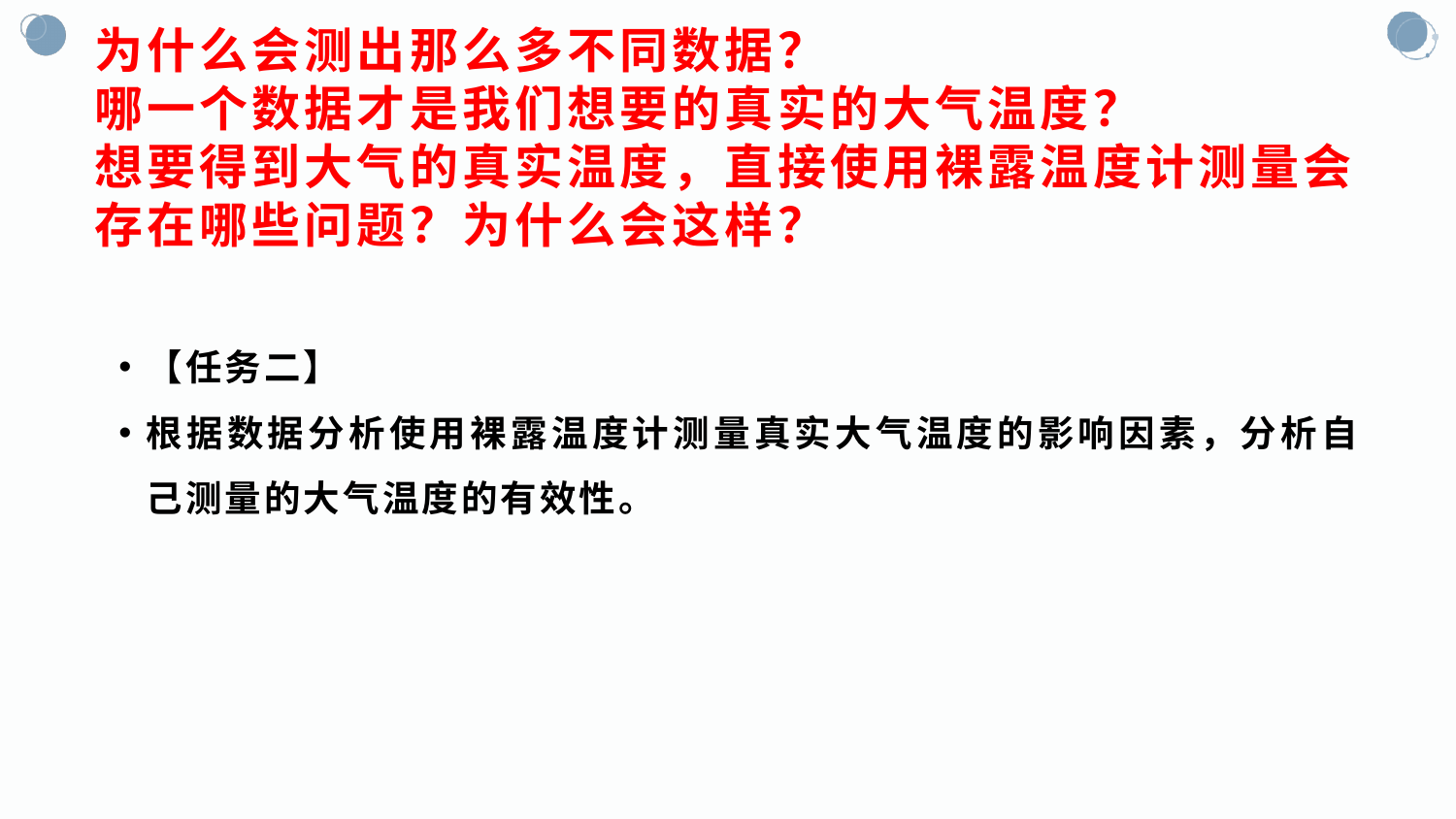

# 为什么会测出那么多不同数据？ 哪一个数据才是我们想要的真实的大气温度？ 想要得到大气的真实温度，直接使用裸露温度计测量会存在哪些问题？为什么会这样？
【任务二】
根据数据分析使用裸露温度计测量真实大气温度的影响因素，分析自己测量的大气温度的有效性。